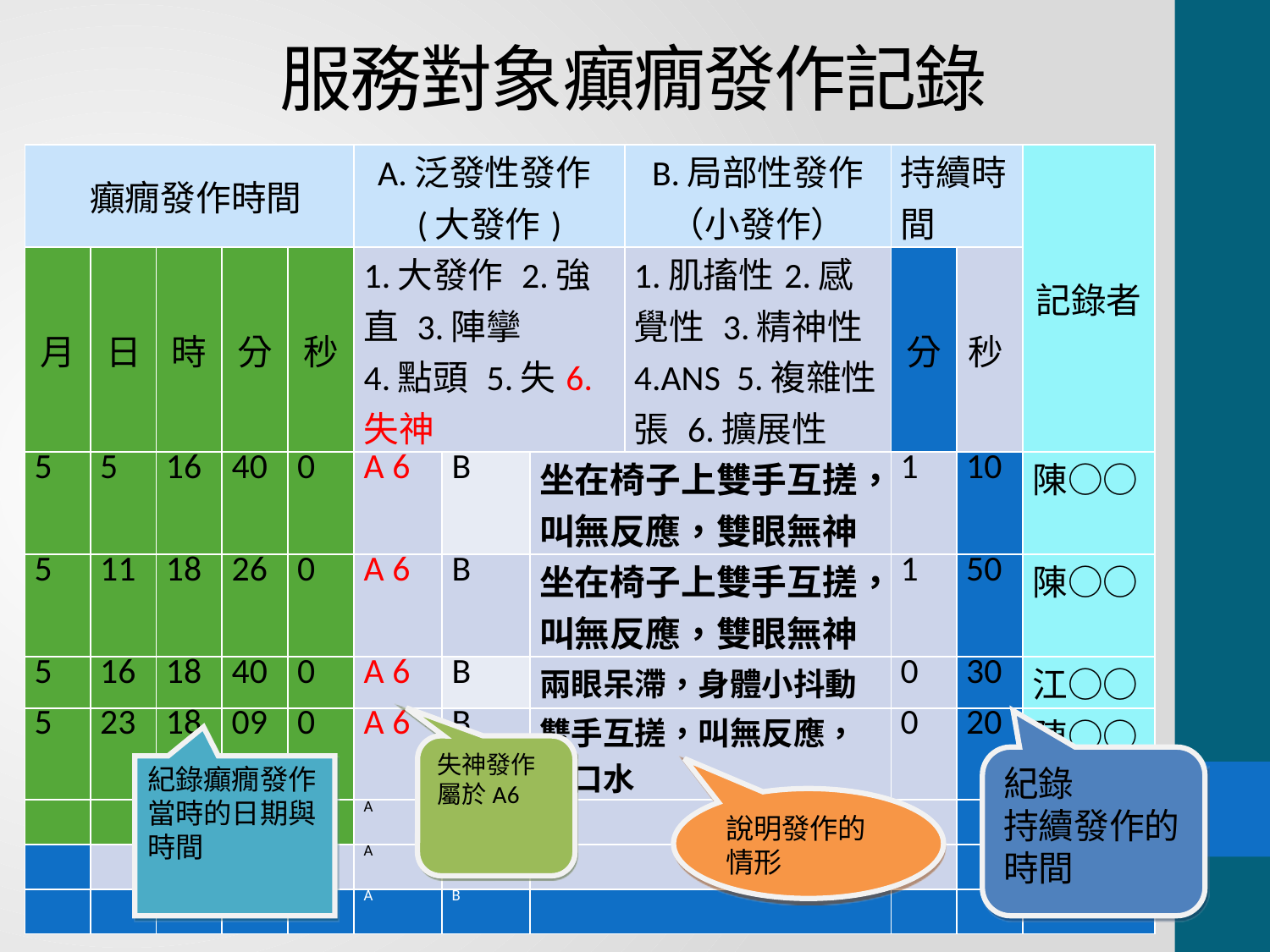

# 服務對象癲癇發作記錄
| 癲癇發作時間 |  |  |  |  | A.泛發性發作(大發作) |  |  | B.局部性發作（小發作） | 持續時間 |  | 記錄者 |
| --- | --- | --- | --- | --- | --- | --- | --- | --- | --- | --- | --- |
| 月 | 日 | 時 | 分 | 秒 | 1.大發作 2.強直 3.陣攣 4.點頭 5.失6.失神 |  |  | 1.肌搐性2.感覺性 3.精神性4.ANS 5.複雜性 張 6.擴展性 | 分 | 秒 |  |
| 5 | 5 | 16 | 40 | 0 | A 6 | B | 坐在椅子上雙手互搓，叫無反應，雙眼無神 |  | 1 | 10 | 陳○○ |
| 5 | 11 | 18 | 26 | 0 | A 6 | B | 坐在椅子上雙手互搓，叫無反應，雙眼無神 |  | 1 | 50 | 陳○○ |
| 5 | 16 | 18 | 40 | 0 | A 6 | B | 兩眼呆滯，身體小抖動 |  | 0 | 30 | 江○○ |
| 5 | 23 | 18 | 09 | 0 | A 6 | B | 雙手互搓，叫無反應，流口水 |  | 0 | 20 | 陳○○ |
|  |  |  |  |  | A | B |  |  |  |  |  |
|  |  |  |  |  | A | B |  |  |  |  |  |
|  |  |  |  |  | A | B |  |  |  |  |  |
失神發作屬於A6
紀錄
持續發作的
時間
紀錄癲癇發作當時的日期與時間
說明發作的情形